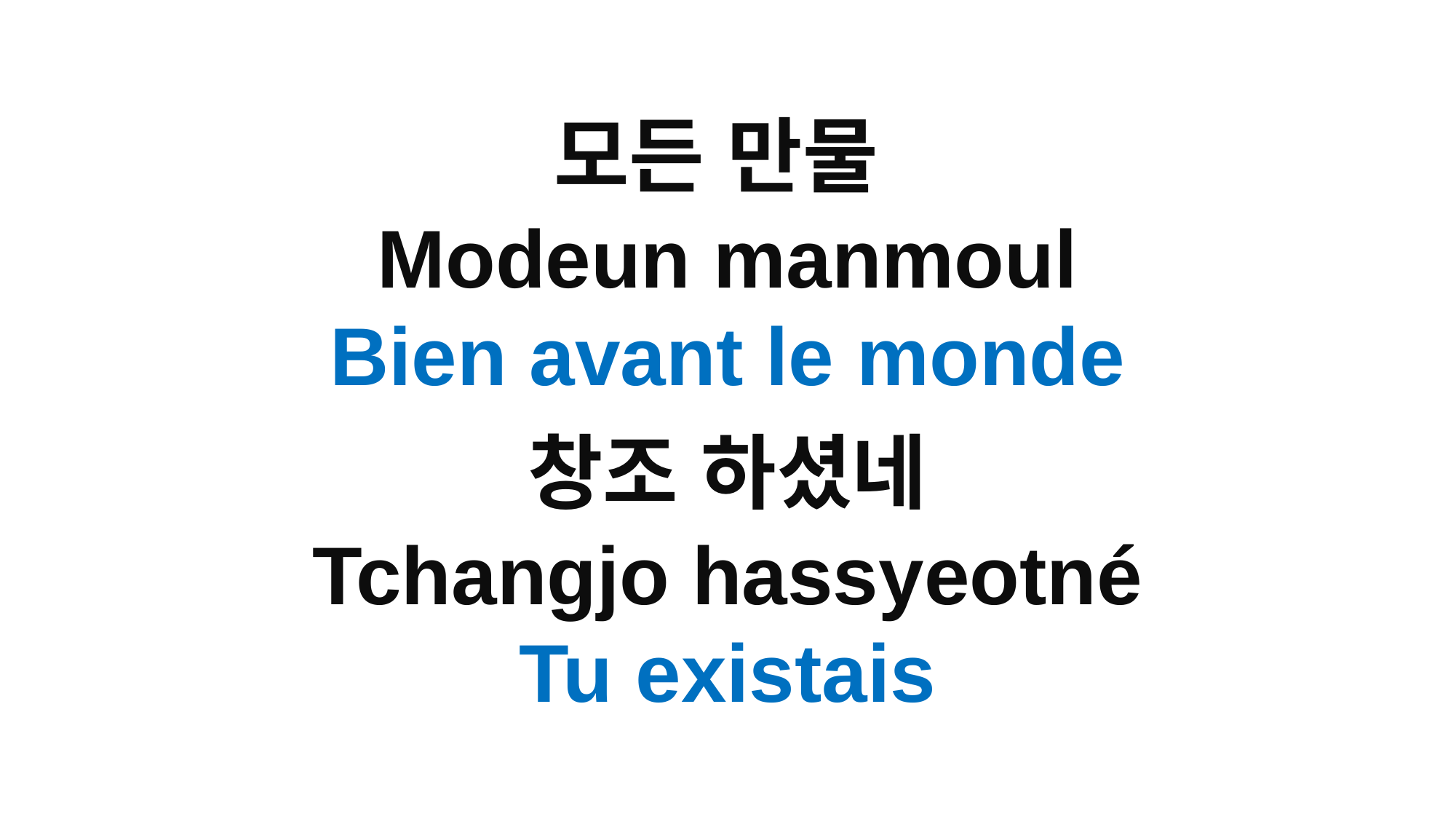

모든 만물
Modeun manmoul
Bien avant le monde
창조 하셨네
Tchangjo hassyeotné
Tu existais